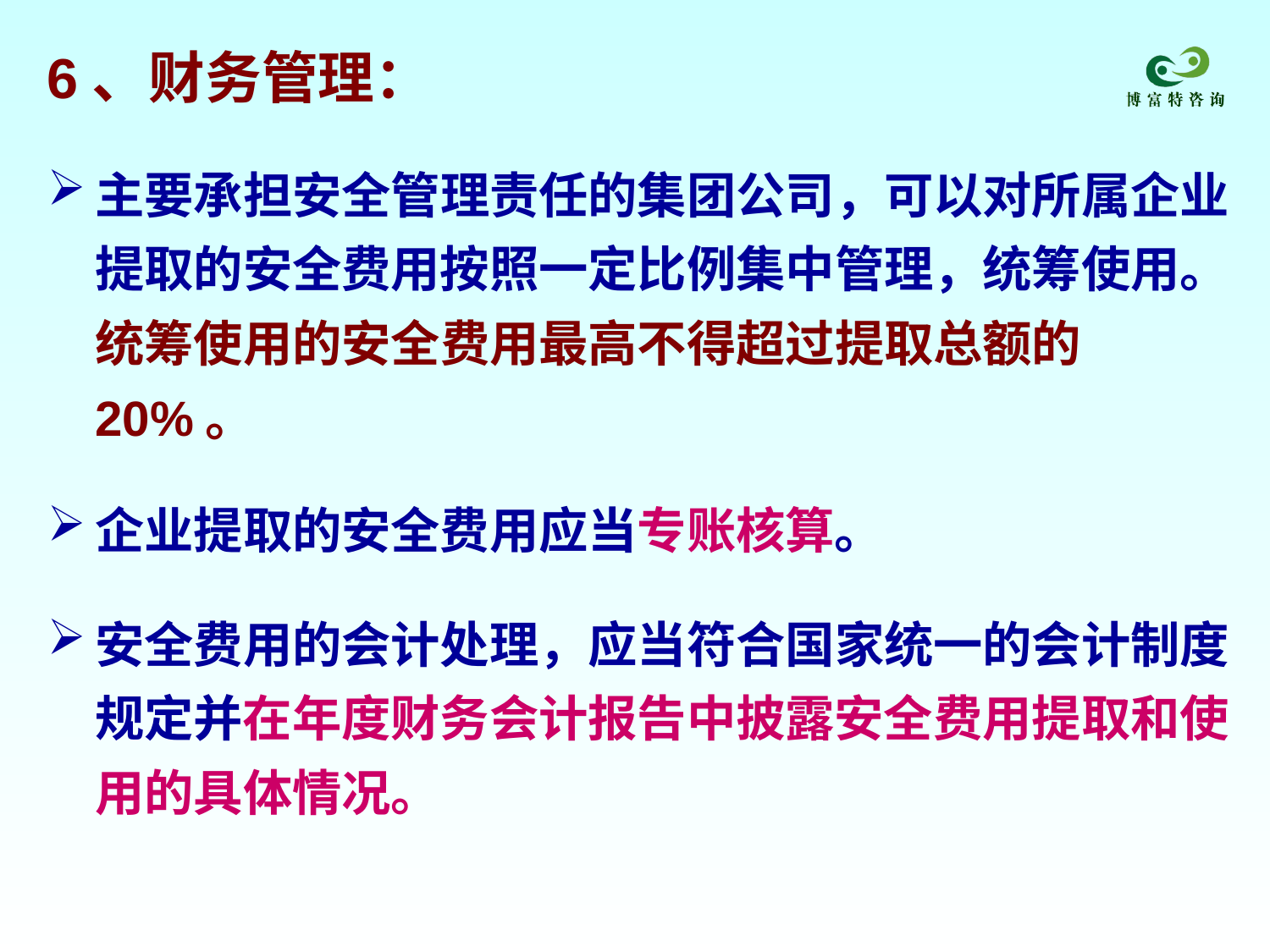

6、财务管理：
主要承担安全管理责任的集团公司，可以对所属企业提取的安全费用按照一定比例集中管理，统筹使用。统筹使用的安全费用最高不得超过提取总额的20%。
企业提取的安全费用应当专账核算。
安全费用的会计处理，应当符合国家统一的会计制度规定并在年度财务会计报告中披露安全费用提取和使用的具体情况。